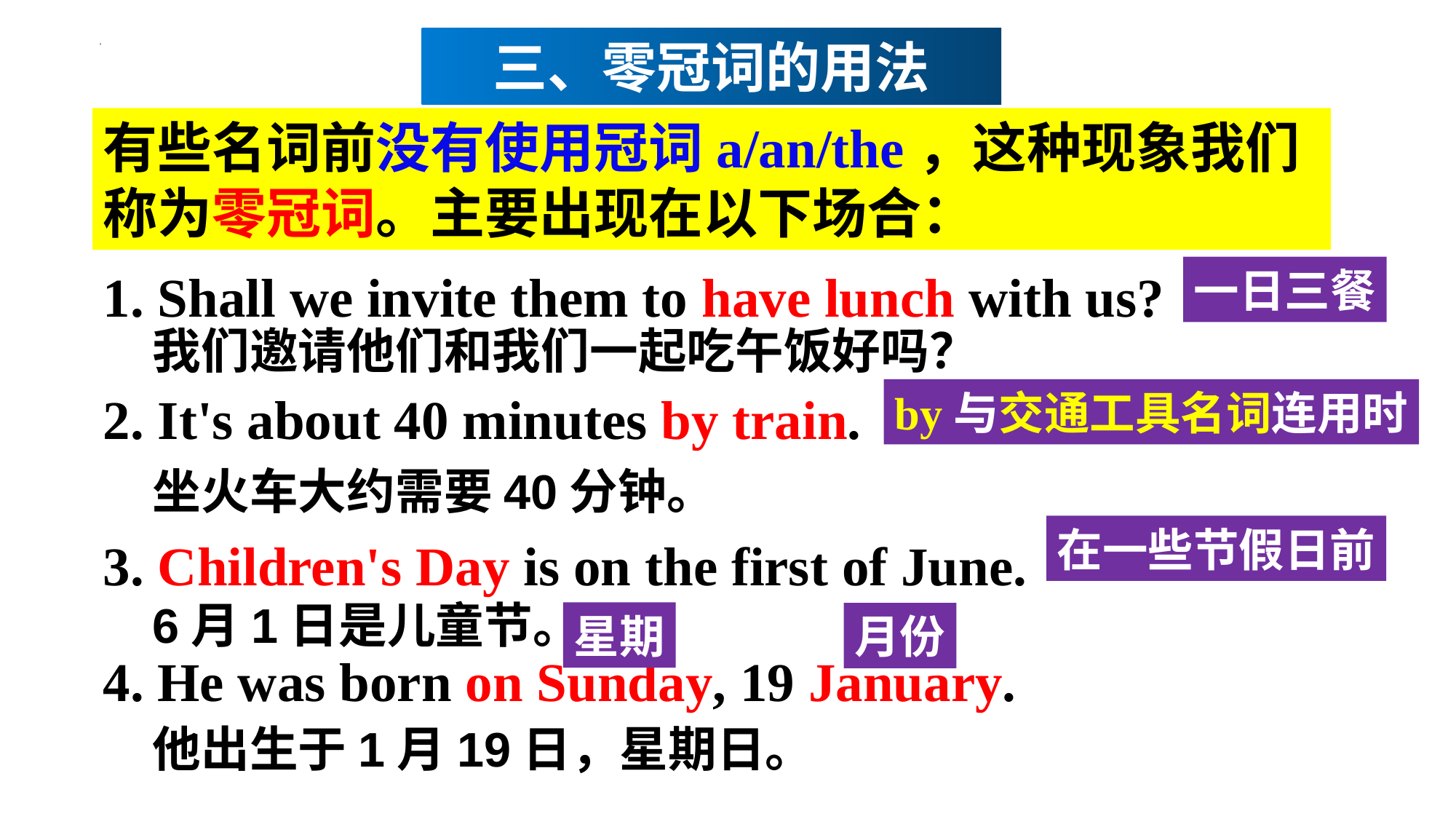

三、零冠词的用法
有些名词前没有使用冠词a/an/the，这种现象我们称为零冠词。主要出现在以下场合：
1. Shall we invite them to have lunch with us?
一日三餐
我们邀请他们和我们一起吃午饭好吗？
2. It's about 40 minutes by train.
by与交通工具名词连用时
坐火车大约需要40分钟。
在一些节假日前
3. Children's Day is on the first of June.
6月1日是儿童节。
星期
月份
4. He was born on Sunday, 19 January.
他出生于1月19日，星期日。